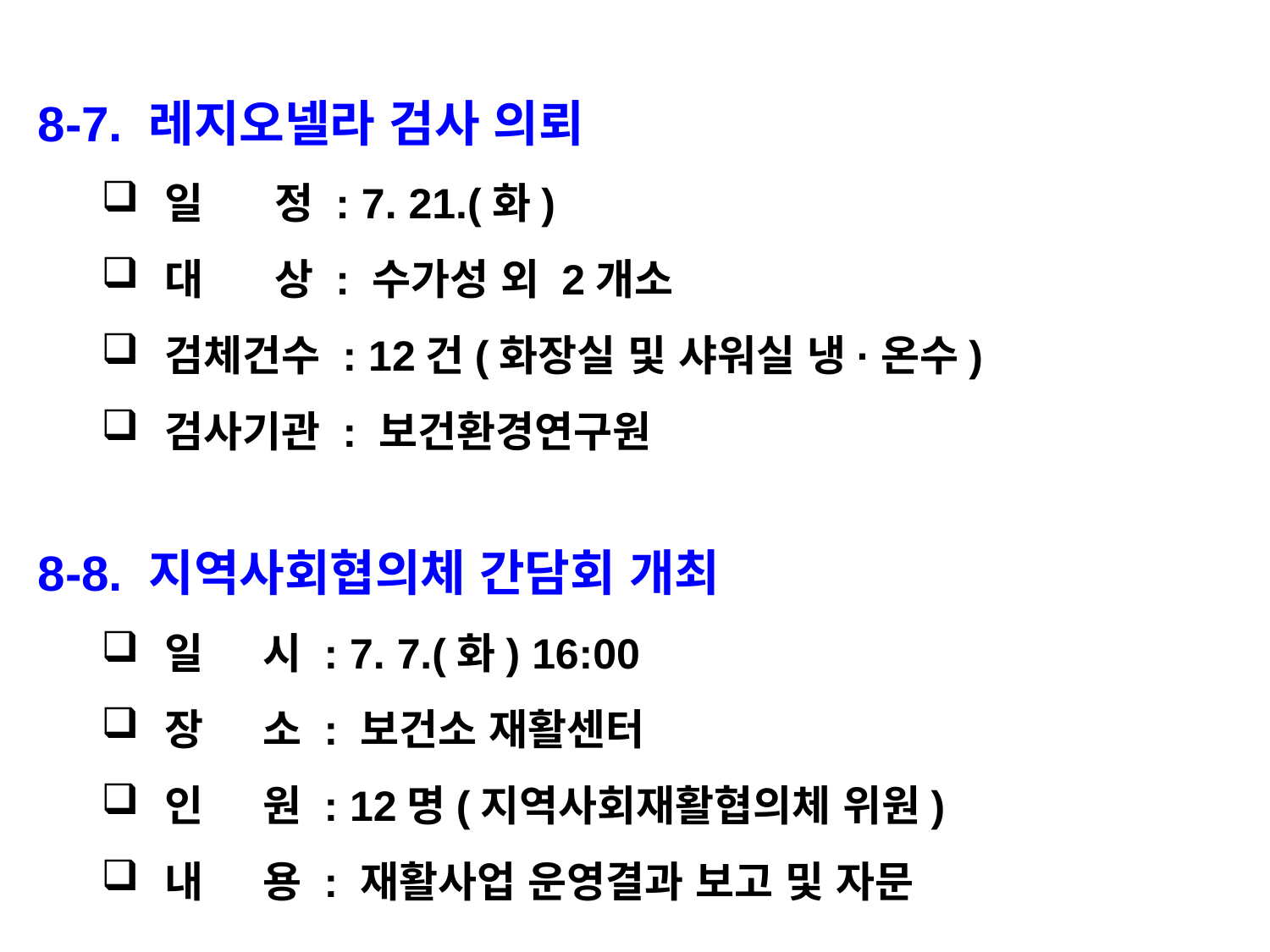

8-7. 레지오넬라 검사 의뢰
일      정 : 7. 21.(화)
대      상 : 수가성 외 2개소
검체건수 : 12건(화장실 및 샤워실 냉·온수)
검사기관 : 보건환경연구원

8-8. 지역사회협의체 간담회 개최
일     시 : 7. 7.(화) 16:00
장     소 : 보건소 재활센터
인     원 : 12명(지역사회재활협의체 위원)
내     용 : 재활사업 운영결과 보고 및 자문